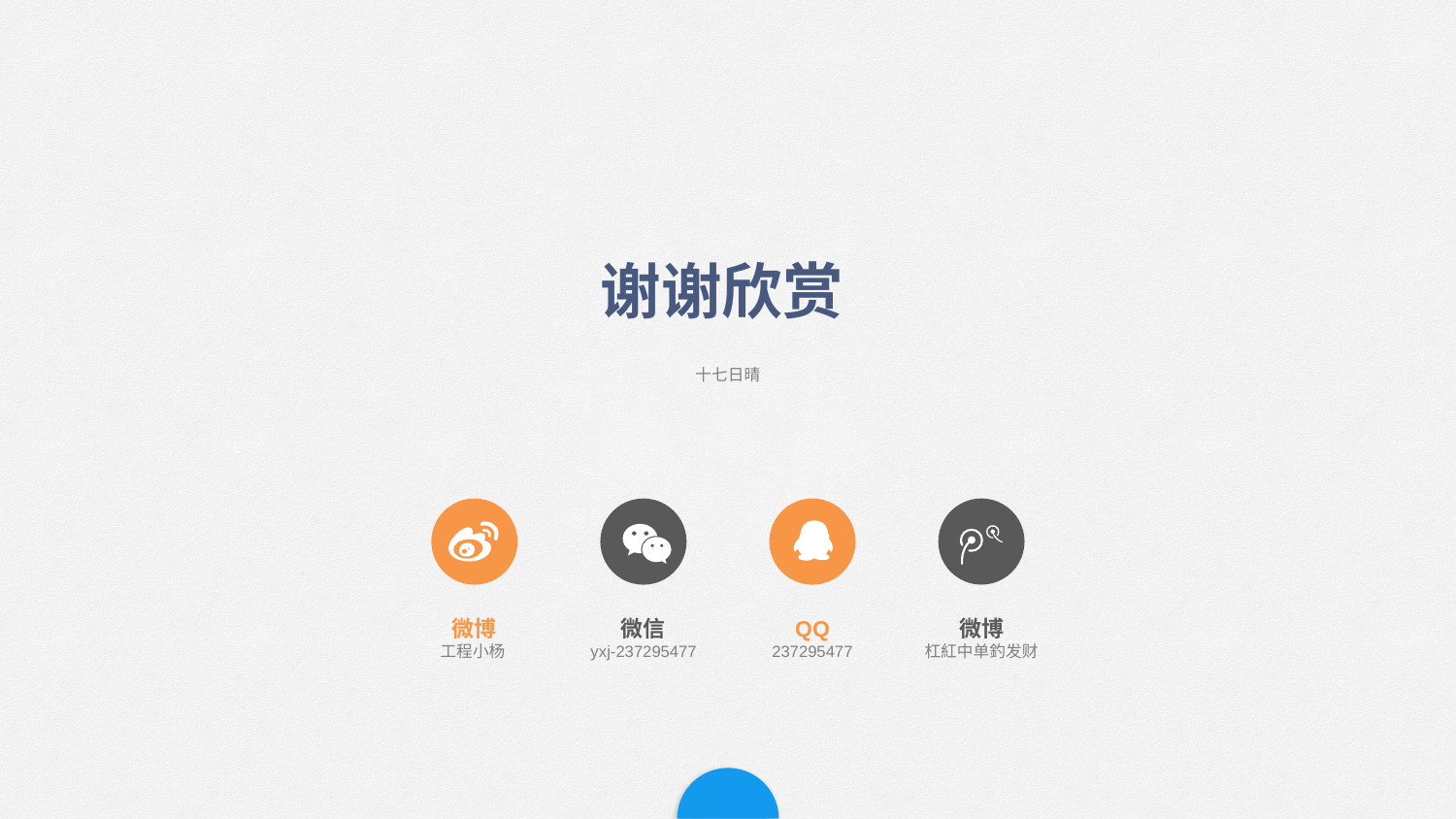

谢谢欣赏
十七日晴

QQ
237295477
微博
工程小杨
微信
yxj-237295477
微博
杠紅中单釣发财